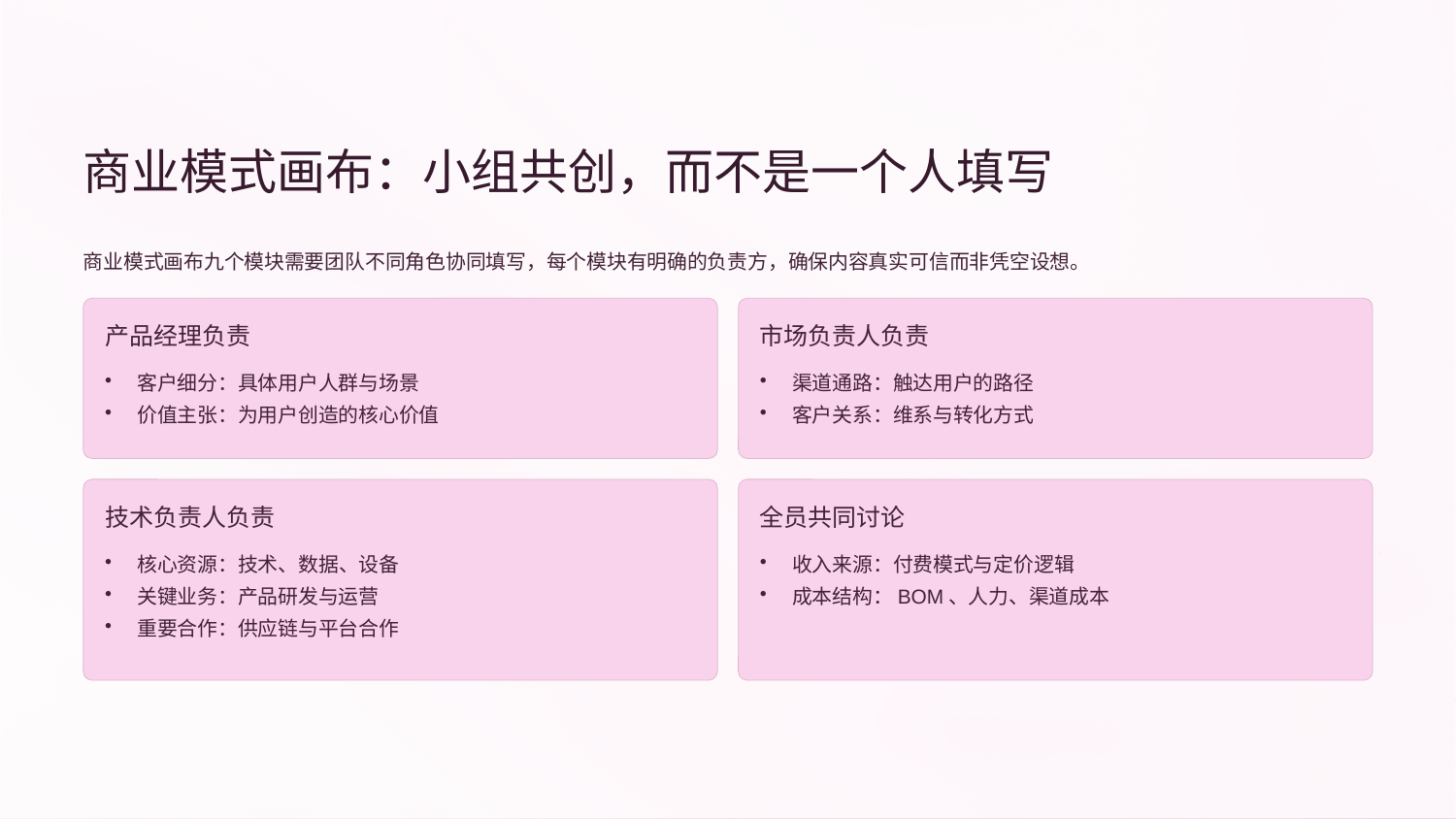

商业模式画布：小组共创，而不是一个人填写
商业模式画布九个模块需要团队不同角色协同填写，每个模块有明确的负责方，确保内容真实可信而非凭空设想。

产品经理负责
市场负责人负责
客户细分：具体用户人群与场景
价值主张：为用户创造的核心价值
渠道通路：触达用户的路径
客户关系：维系与转化方式

技术负责人负责
全员共同讨论
核心资源：技术、数据、设备
关键业务：产品研发与运营
重要合作：供应链与平台合作
收入来源：付费模式与定价逻辑
成本结构：BOM、人力、渠道成本